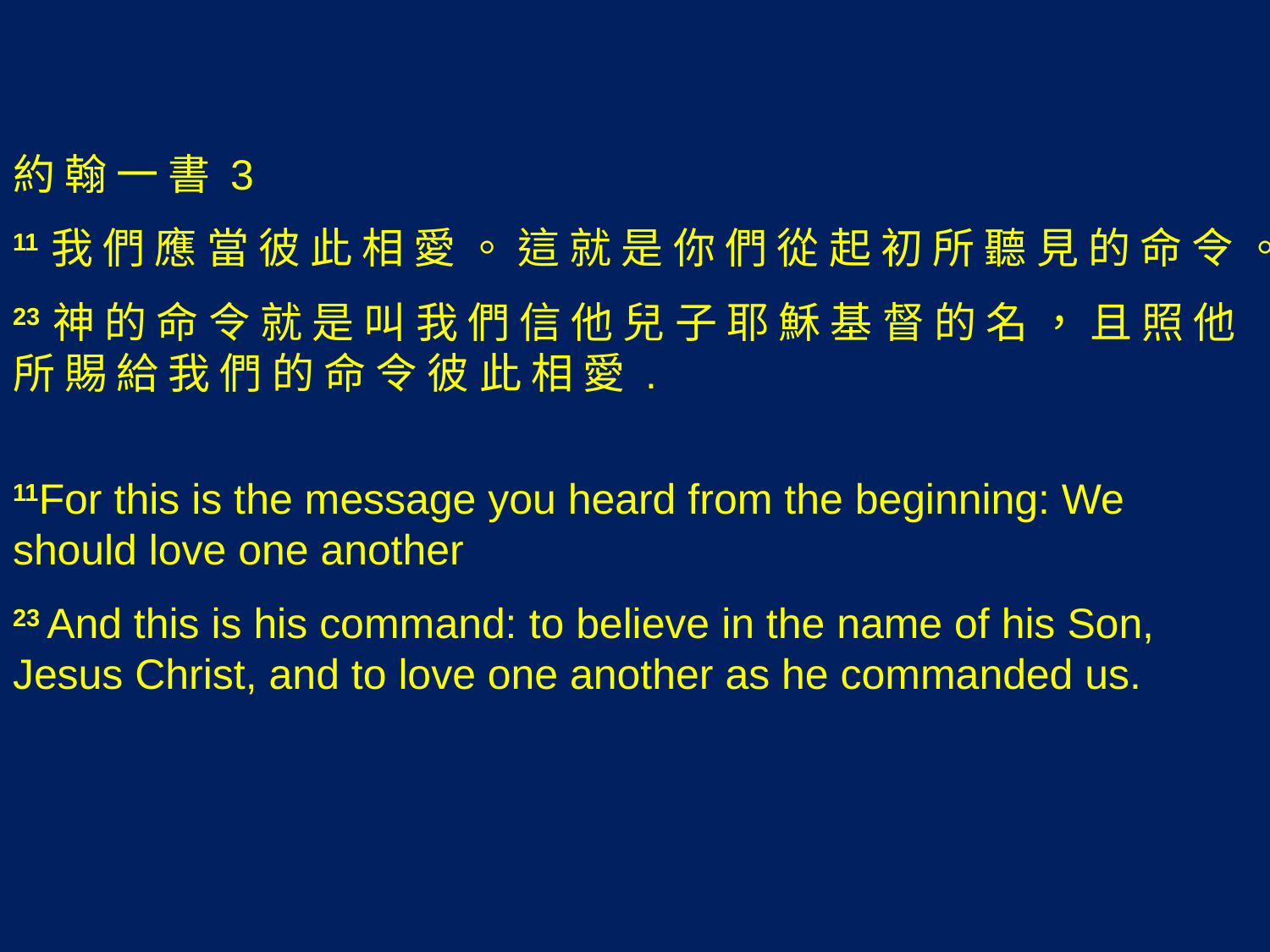

約 翰 一 書 3
11 我 們 應 當 彼 此 相 愛 。 這 就 是 你 們 從 起 初 所 聽 見 的 命 令 。
23 神 的 命 令 就 是 叫 我 們 信 他 兒 子 耶 穌 基 督 的 名 ， 且 照 他 所 賜 給 我 們 的 命 令 彼 此 相 愛 .

11For this is the message you heard from the beginning: We should love one another
23 And this is his command: to believe in the name of his Son, Jesus Christ, and to love one another as he commanded us.